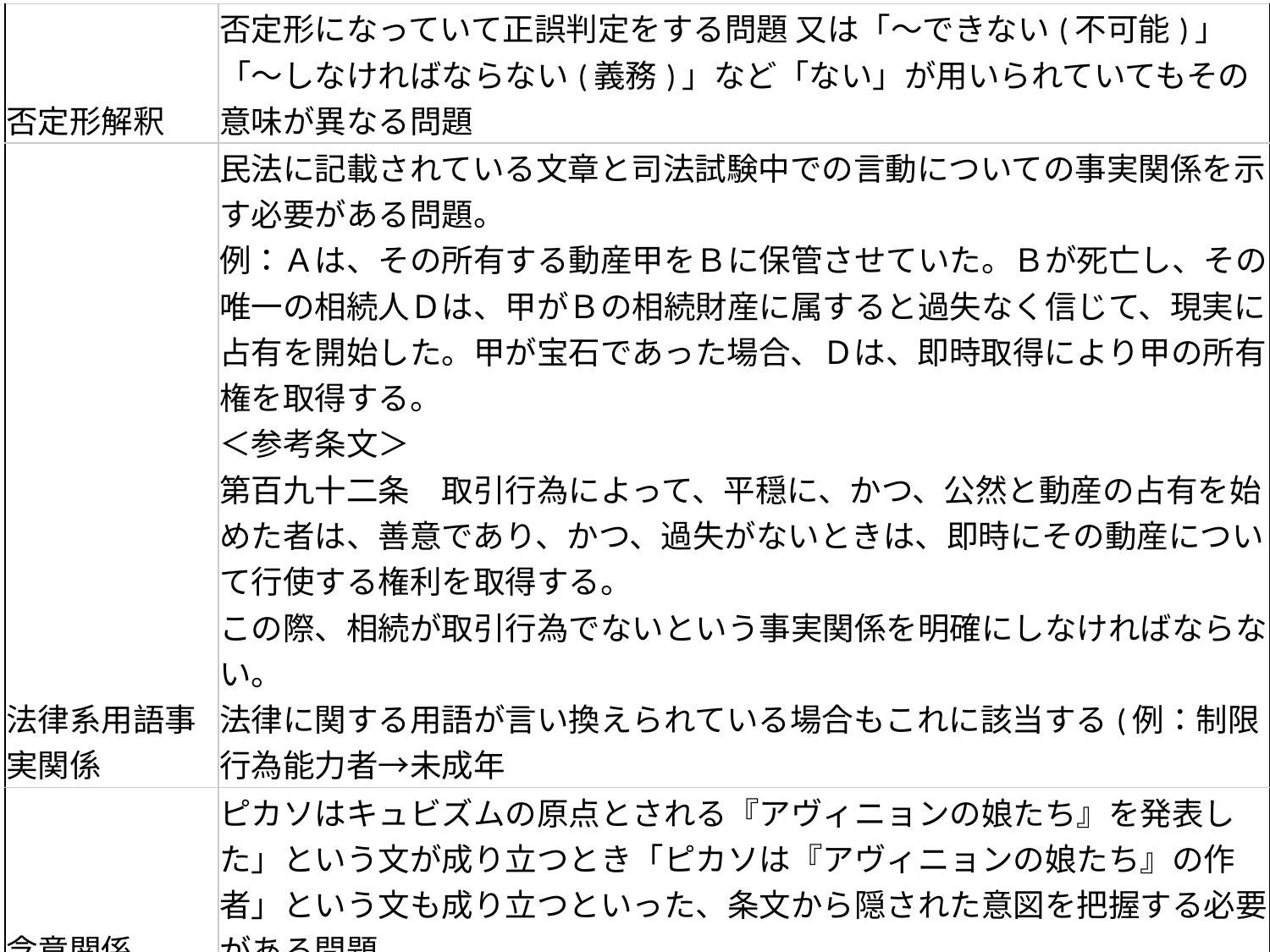

| 否定形解釈 | 否定形になっていて正誤判定をする問題 又は「～できない(不可能)」「～しなければならない(義務)」など「ない」が用いられていてもその意味が異なる問題 |
| --- | --- |
| 法律系用語事実関係 | 民法に記載されている文章と司法試験中での言動についての事実関係を示す必要がある問題。 例：Ａは、その所有する動産甲をＢに保管させていた。Ｂが死亡し、その唯一の相続人Ｄは、甲がＢの相続財産に属すると過失なく信じて、現実に占有を開始した。甲が宝石であった場合、Ｄは、即時取得により甲の所有権を取得する。 ＜参考条文＞ 第百九十二条　取引行為によって、平穏に、かつ、公然と動産の占有を始めた者は、善意であり、かつ、過失がないときは、即時にその動産について行使する権利を取得する。 この際、相続が取引行為でないという事実関係を明確にしなければならない。 法律に関する用語が言い換えられている場合もこれに該当する(例：制限行為能力者→未成年 |
| 含意関係 | ピカソはキュビズムの原点とされる『アヴィニョンの娘たち』を発表した」という文が成り立つとき「ピカソは『アヴィニョンの娘たち』の作者」という文も成り立つといった、条文から隠された意図を把握する必要がある問題 |
| 係り受け | 主語と述語の関係 又は文の並列関係に着目する必要がある問題 |
| 条文検索 | 条文中に別の条文が指定されている問題 |
| 言い換え | 動詞以外で言い換えがされている問題(例：一→1) |
| 箇条書き解析 | 条文で箇条書きが用いられている問題。主に箇条書きに書かれているものは条件を満たす変数とみなしてよいと考える。 |
| 優先順位の数値化 | 条文で効力の優先順位が主に箇条書きで示されている問題。 |
| 数値計算 | 問題を解く際に数値を使って計算をする必要があるもの。 |